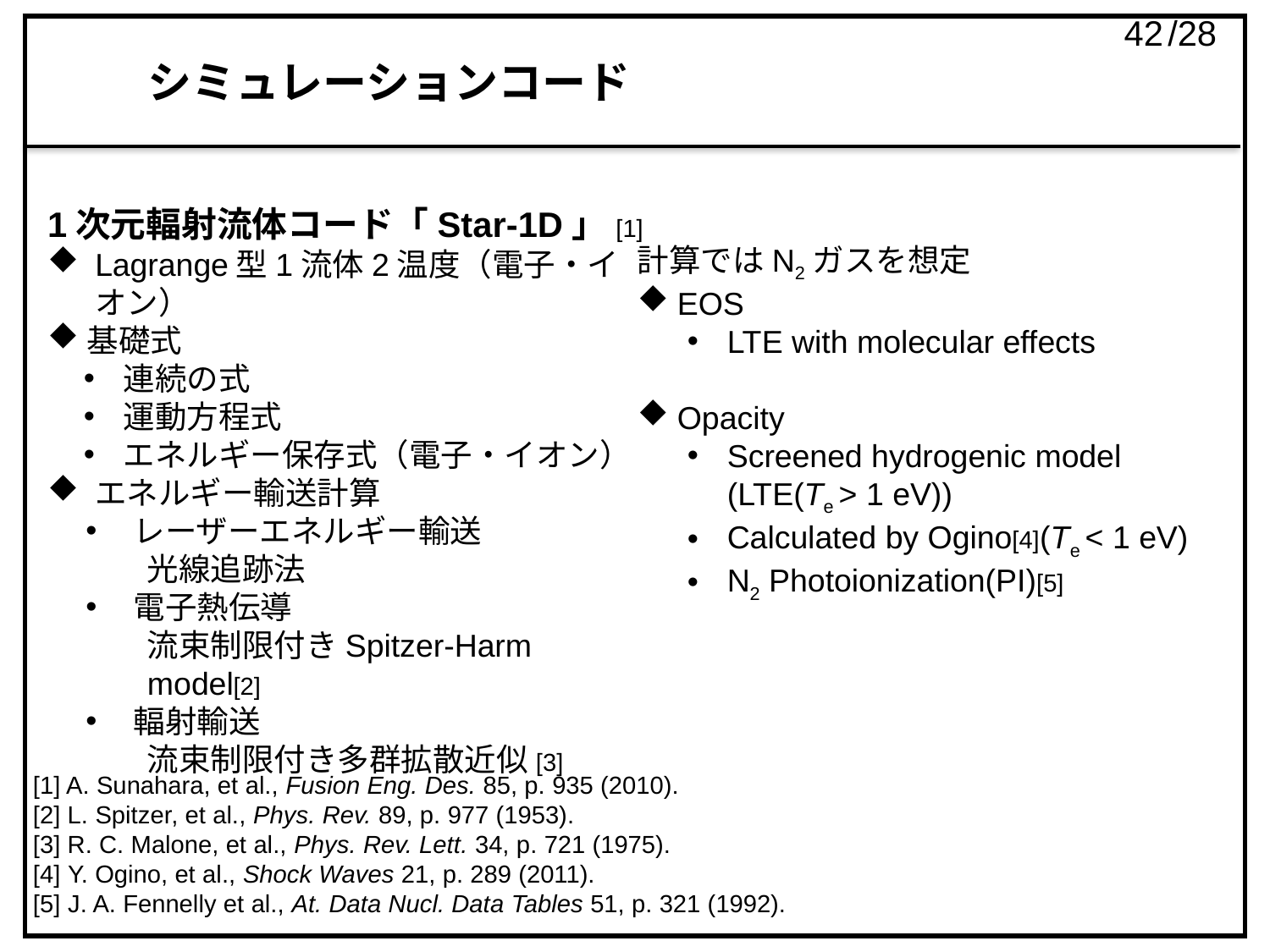

42
# シミュレーションコード
1次元輻射流体コード「Star-1D」[1]
Lagrange型1流体2温度（電子・イオン）
基礎式
連続の式
運動方程式
エネルギー保存式（電子・イオン）
エネルギー輸送計算
レーザーエネルギー輸送
光線追跡法
電子熱伝導
流束制限付きSpitzer-Harm model[2]
輻射輸送
流束制限付き多群拡散近似[3]

計算ではN2ガスを想定
EOS
LTE with molecular effects

Opacity
Screened hydrogenic model (LTE(Te > 1 eV))
Calculated by Ogino[4](Te < 1 eV)
N2 Photoionization(PI)[5]

[1] A. Sunahara, et al., Fusion Eng. Des. 85, p. 935 (2010).
[2] L. Spitzer, et al., Phys. Rev. 89, p. 977 (1953).
[3] R. C. Malone, et al., Phys. Rev. Lett. 34, p. 721 (1975).
[4] Y. Ogino, et al., Shock Waves 21, p. 289 (2011).
[5] J. A. Fennelly et al., At. Data Nucl. Data Tables 51, p. 321 (1992).